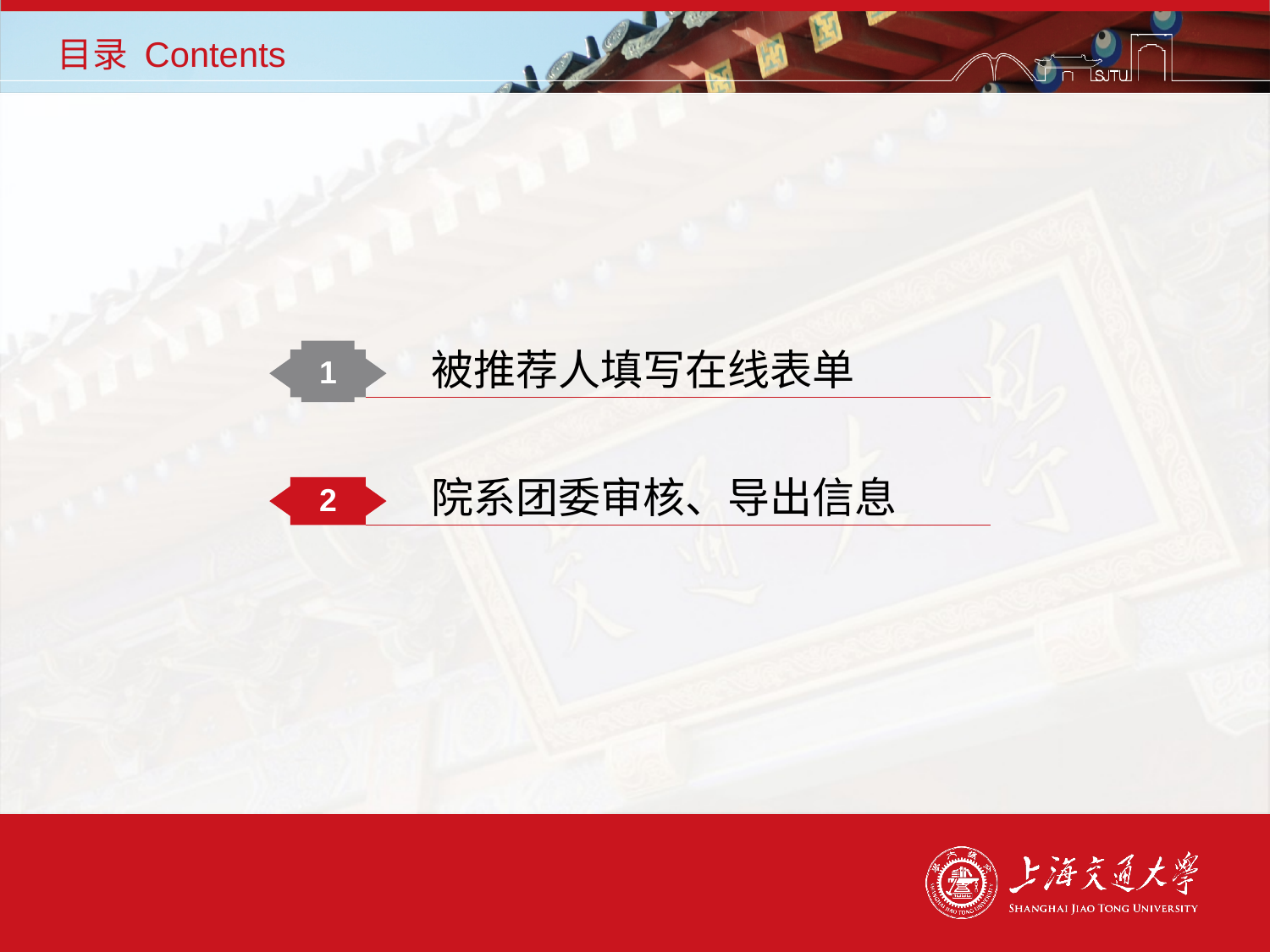

# 目录 Contents
被推荐人填写在线表单
1

院系团委审核、导出信息
2